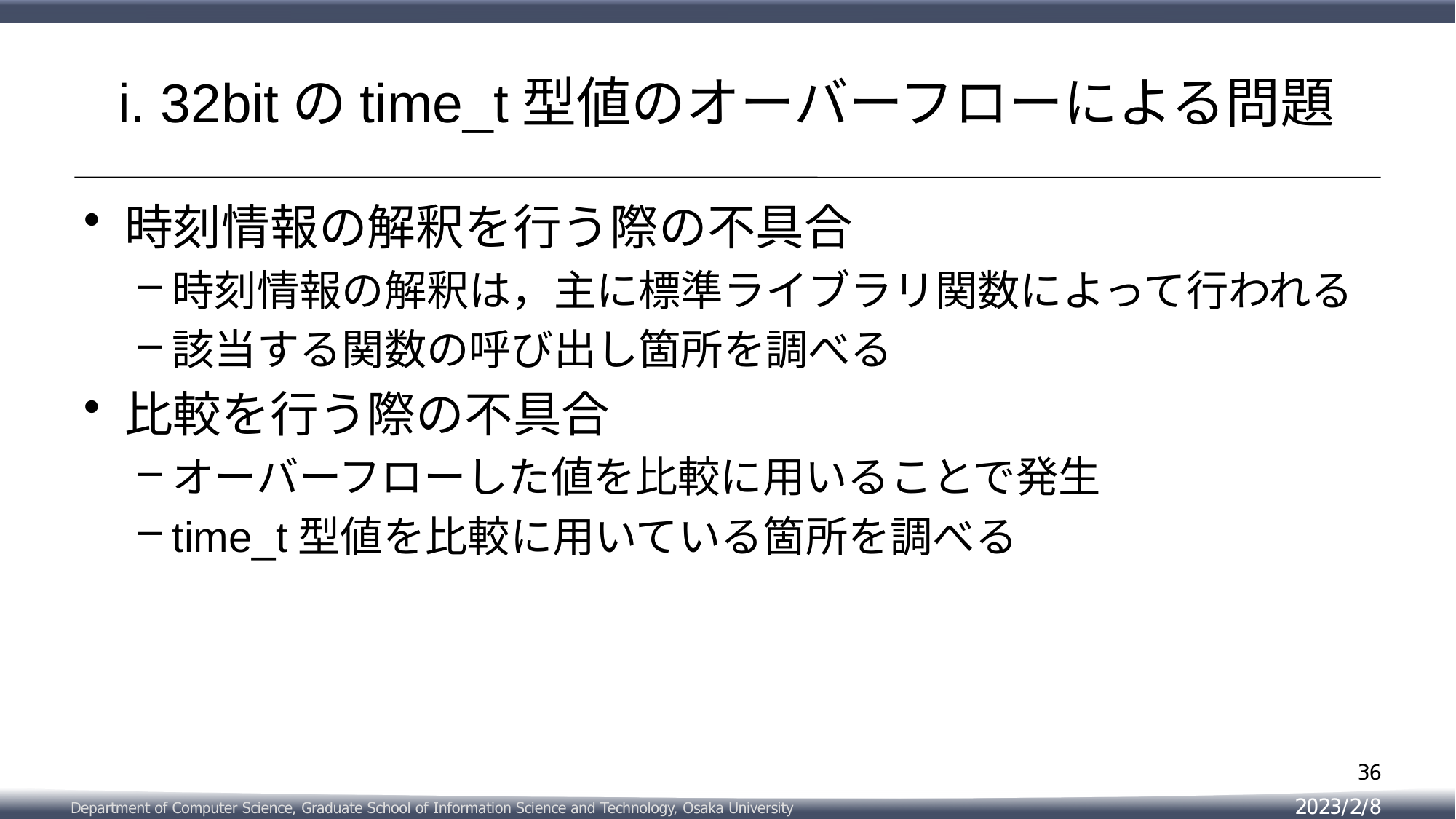

# i. 32bitのtime_t型値のオーバーフローによる問題
時刻情報の解釈を行う際の不具合
時刻情報の解釈は，主に標準ライブラリ関数によって行われる
該当する関数の呼び出し箇所を調べる
比較を行う際の不具合
オーバーフローした値を比較に用いることで発生
time_t型値を比較に用いている箇所を調べる
36
2023/2/8